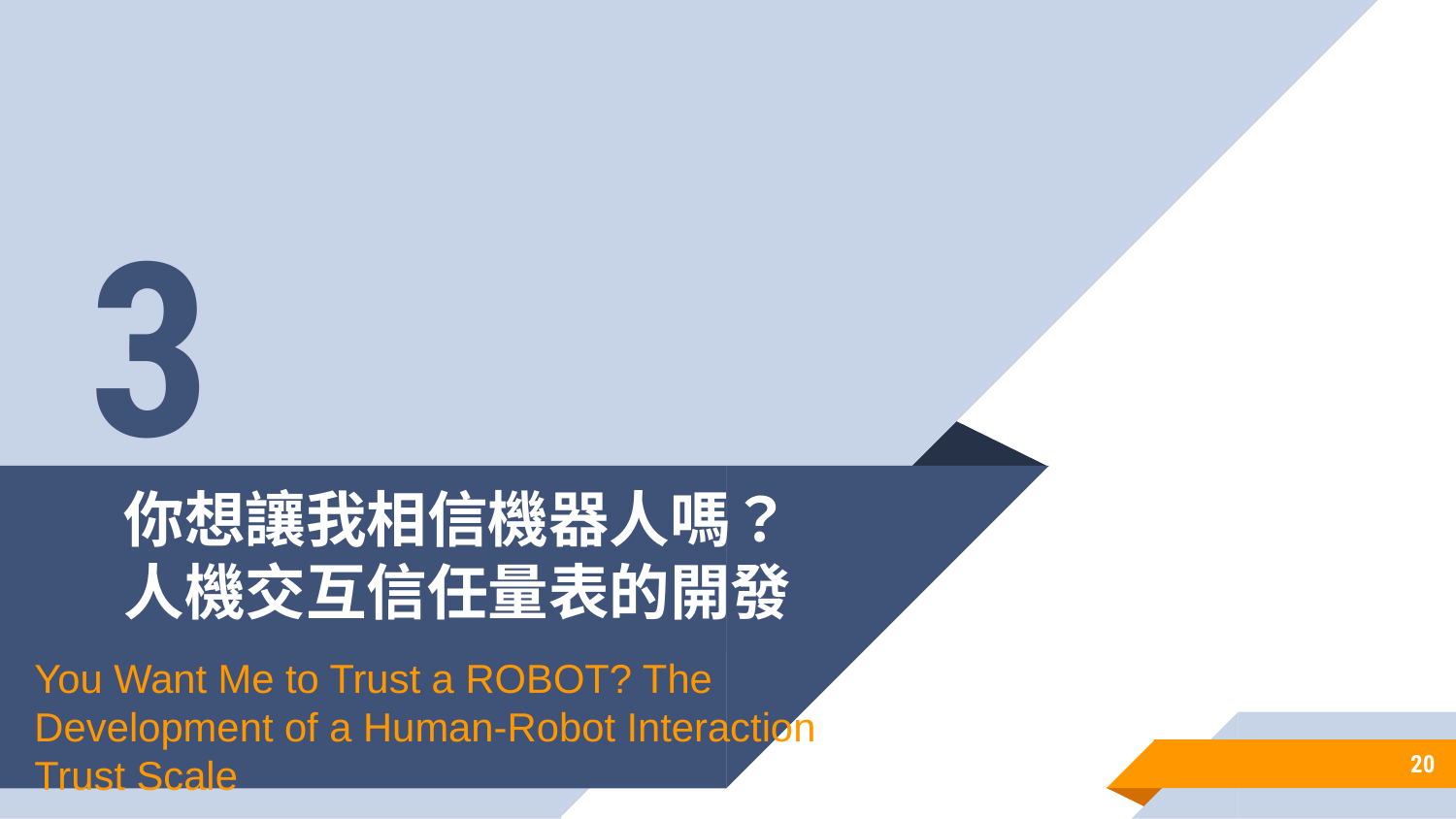

3
# 你想讓我相信機器人嗎？ 人機交互信任量表的開發
You Want Me to Trust a ROBOT? The Development of a Human-Robot Interaction Trust Scale
20